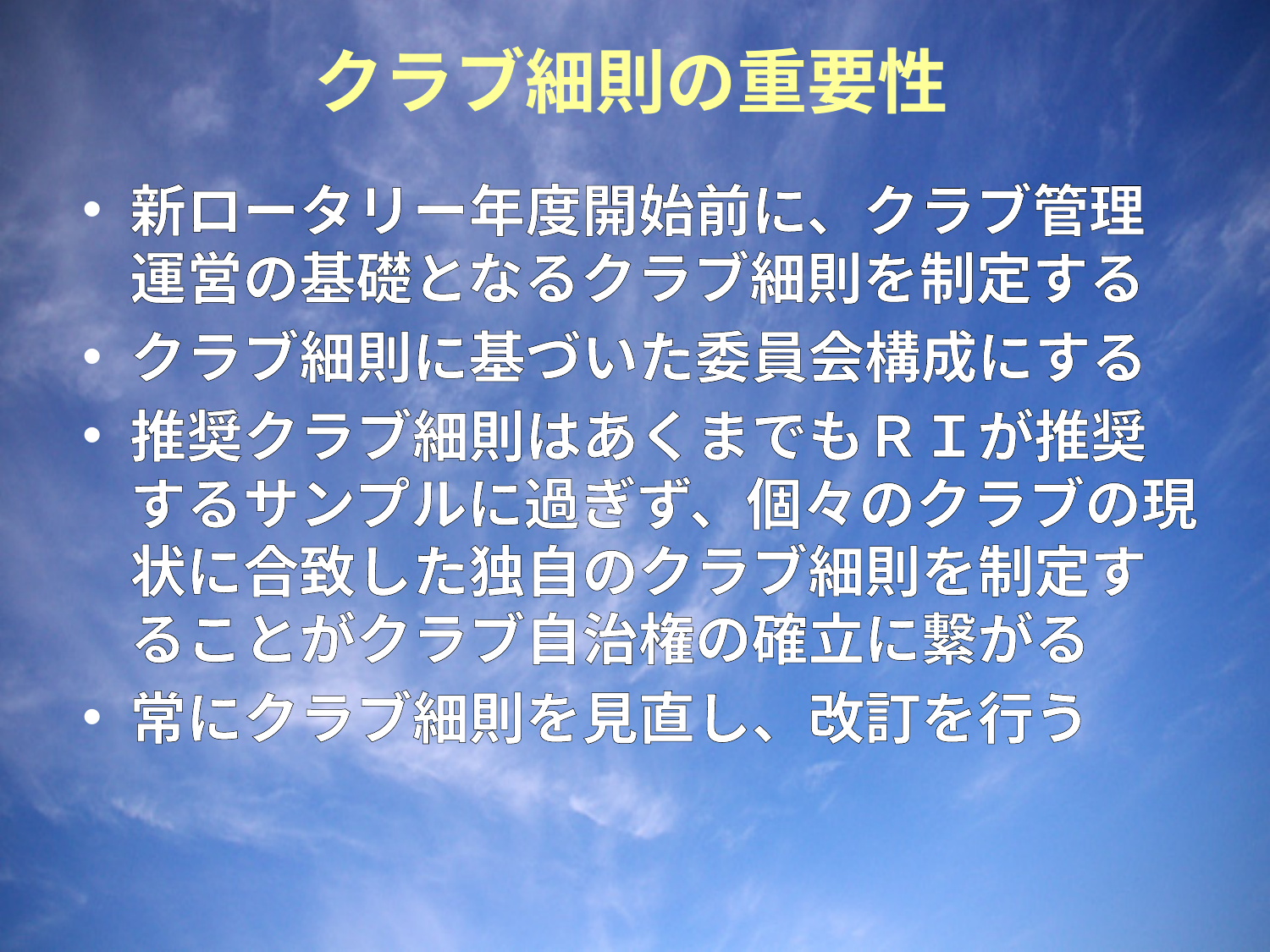

# クラブ細則の重要性
新ロータリー年度開始前に、クラブ管理運営の基礎となるクラブ細則を制定する
クラブ細則に基づいた委員会構成にする
推奨クラブ細則はあくまでもＲＩが推奨するサンプルに過ぎず、個々のクラブの現状に合致した独自のクラブ細則を制定することがクラブ自治権の確立に繋がる
常にクラブ細則を見直し、改訂を行う